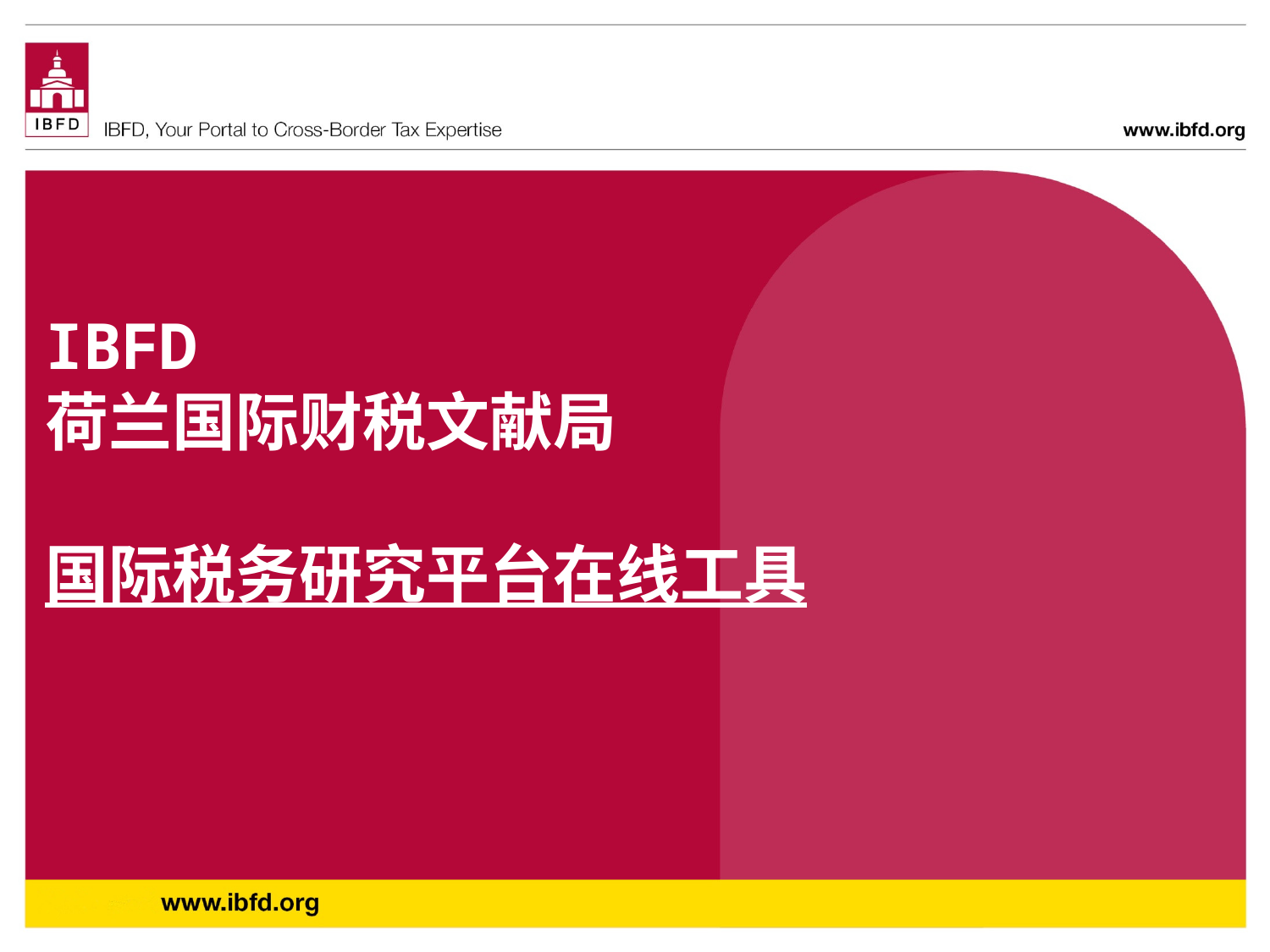

IBFD
荷兰国际财税文献局

国际税务研究平台在线工具
1
© 2015 IBFD